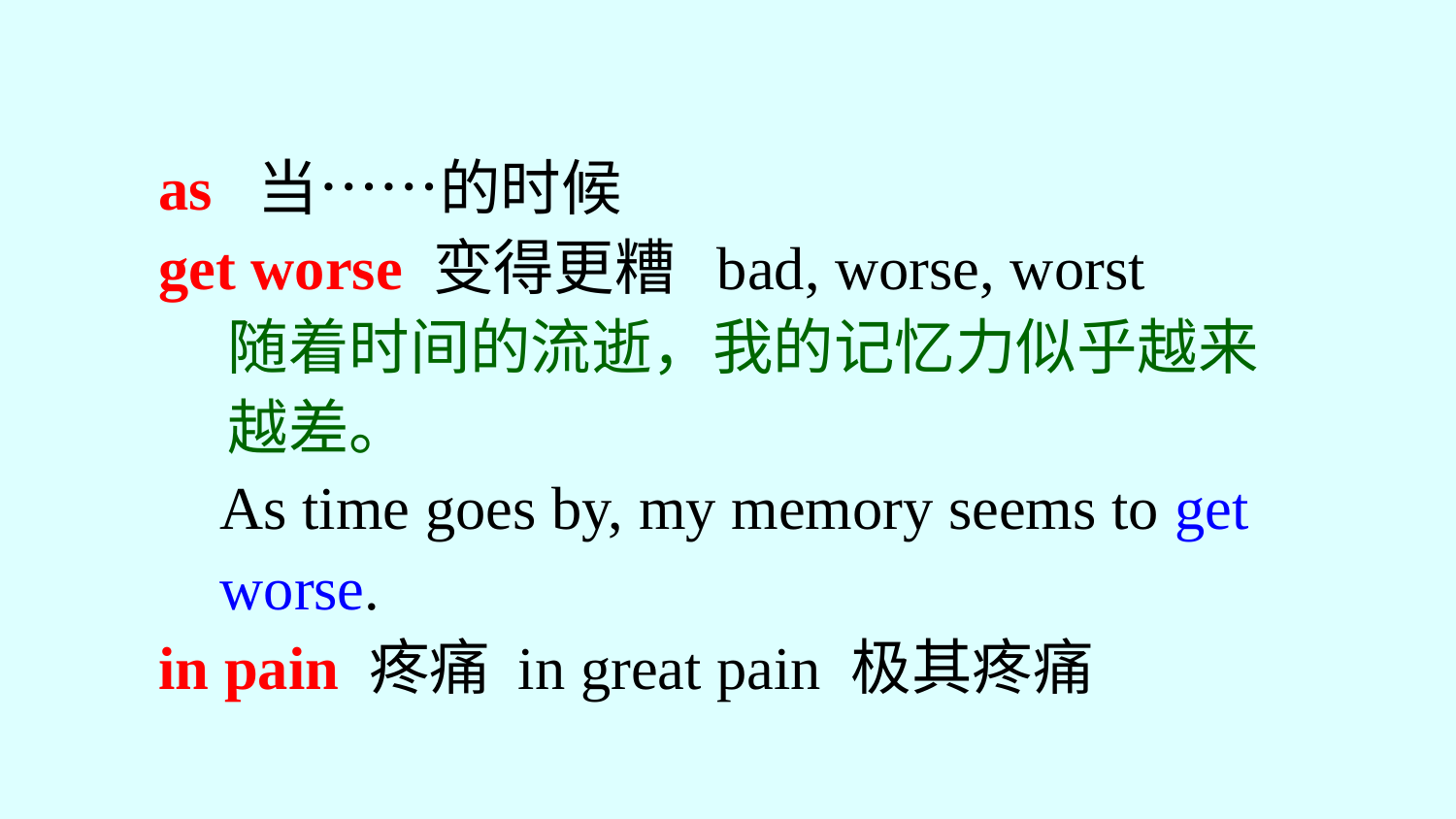

as  当……的时候
get worse 变得更糟  bad, worse, worst
    随着时间的流逝，我的记忆力似乎越来
    越差。
    As time goes by, my memory seems to get
    worse.
in pain 疼痛 in great pain 极其疼痛